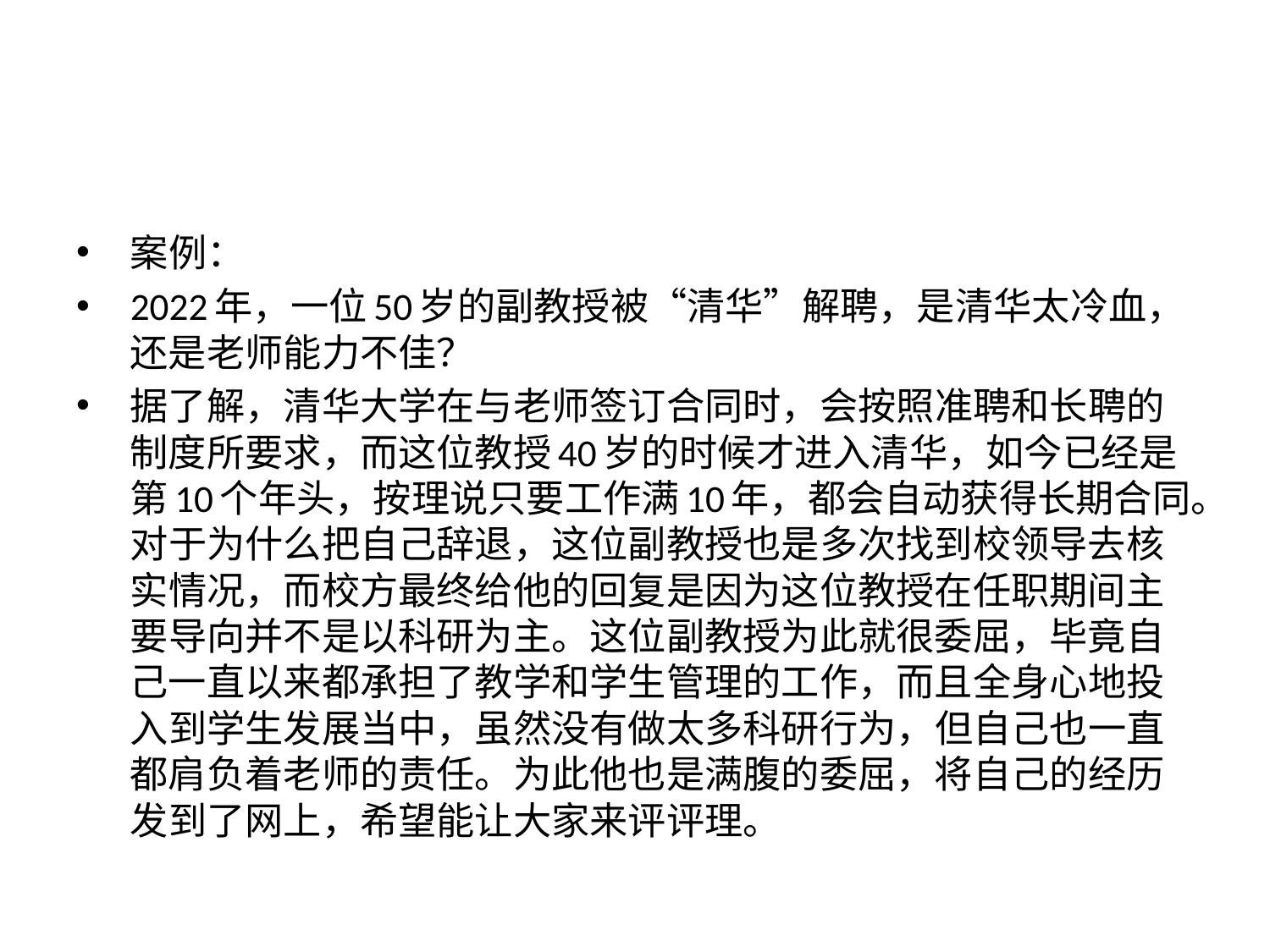

#
案例：
2022年，一位50岁的副教授被“清华”解聘，是清华太冷血，还是老师能力不佳？
据了解，清华大学在与老师签订合同时，会按照准聘和长聘的制度所要求，而这位教授40岁的时候才进入清华，如今已经是第10个年头，按理说只要工作满10年，都会自动获得长期合同。对于为什么把自己辞退，这位副教授也是多次找到校领导去核实情况，而校方最终给他的回复是因为这位教授在任职期间主要导向并不是以科研为主。这位副教授为此就很委屈，毕竟自己一直以来都承担了教学和学生管理的工作，而且全身心地投入到学生发展当中，虽然没有做太多科研行为，但自己也一直都肩负着老师的责任。为此他也是满腹的委屈，将自己的经历发到了网上，希望能让大家来评评理。